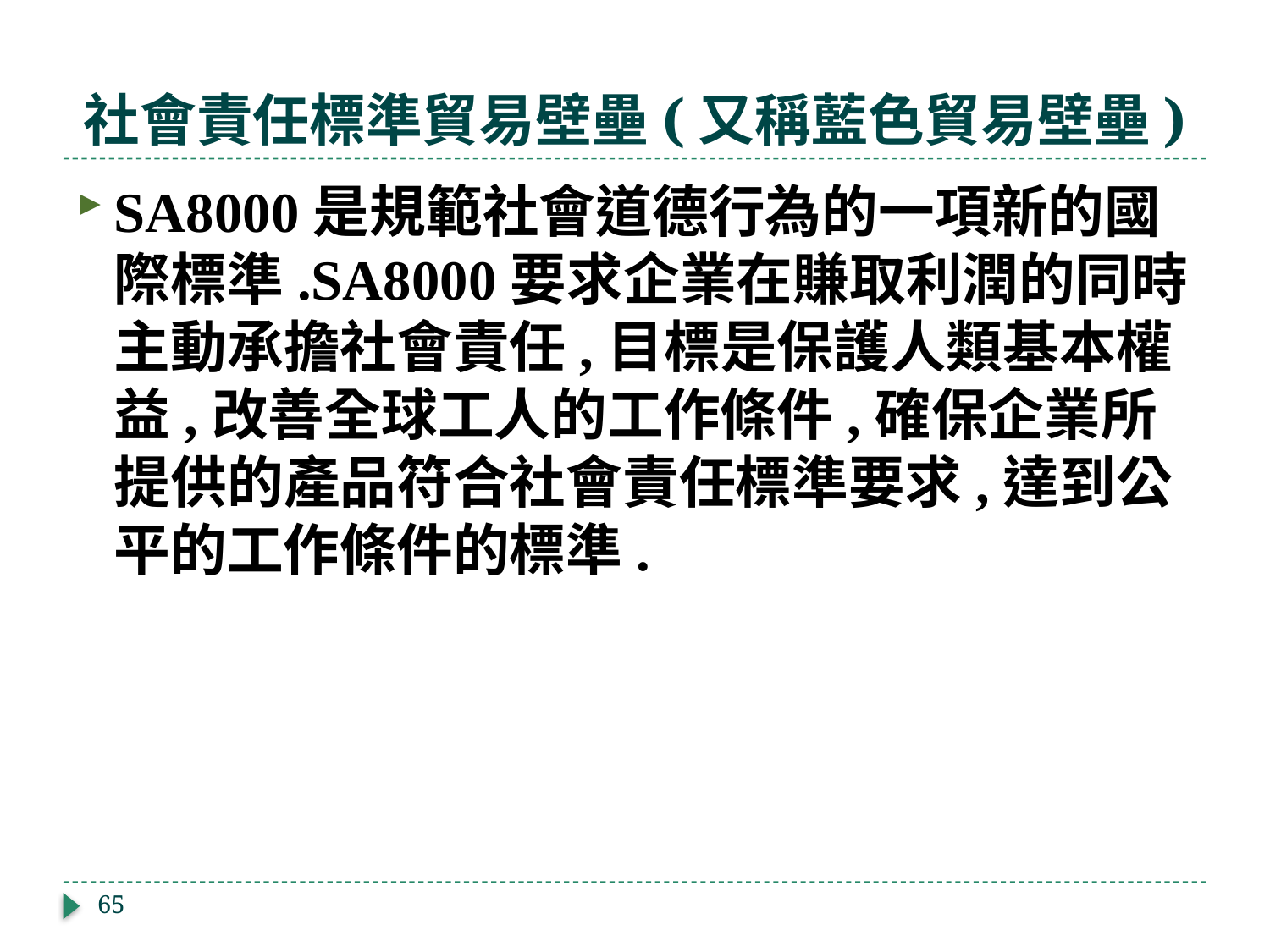

# 社會責任標準貿易壁壘(又稱藍色貿易壁壘)
SA8000是規範社會道德行為的一項新的國際標準.SA8000要求企業在賺取利潤的同時主動承擔社會責任,目標是保護人類基本權益,改善全球工人的工作條件,確保企業所提供的產品符合社會責任標準要求,達到公平的工作條件的標準.
65